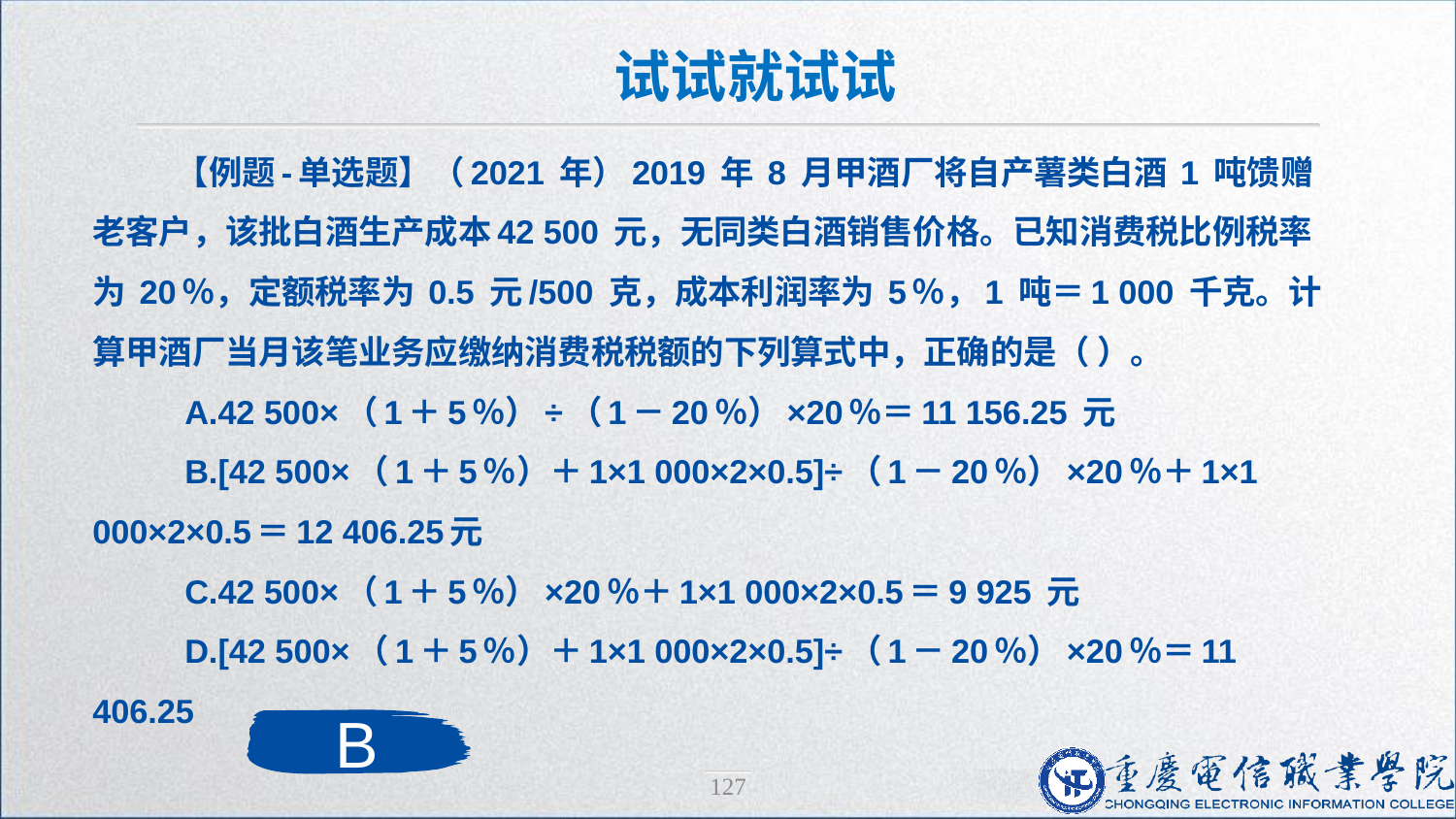

试试就试试
【例题-单选题】（2021 年）2019 年 8 月甲酒厂将自产薯类白酒 1 吨馈赠老客户，该批白酒生产成本42 500 元，无同类白酒销售价格。已知消费税比例税率为 20％，定额税率为 0.5 元/500 克，成本利润率为 5％，1 吨＝1 000 千克。计算甲酒厂当月该笔业务应缴纳消费税税额的下列算式中，正确的是（ ）。
 A.42 500×（1＋5％）÷（1－20％）×20％＝11 156.25 元
 B.[42 500×（1＋5％）＋1×1 000×2×0.5]÷（1－20％）×20％＋1×1 000×2×0.5＝12 406.25元
 C.42 500×（1＋5％）×20％＋1×1 000×2×0.5＝9 925 元
 D.[42 500×（1＋5％）＋1×1 000×2×0.5]÷（1－20％）×20％＝11 406.25

B
127